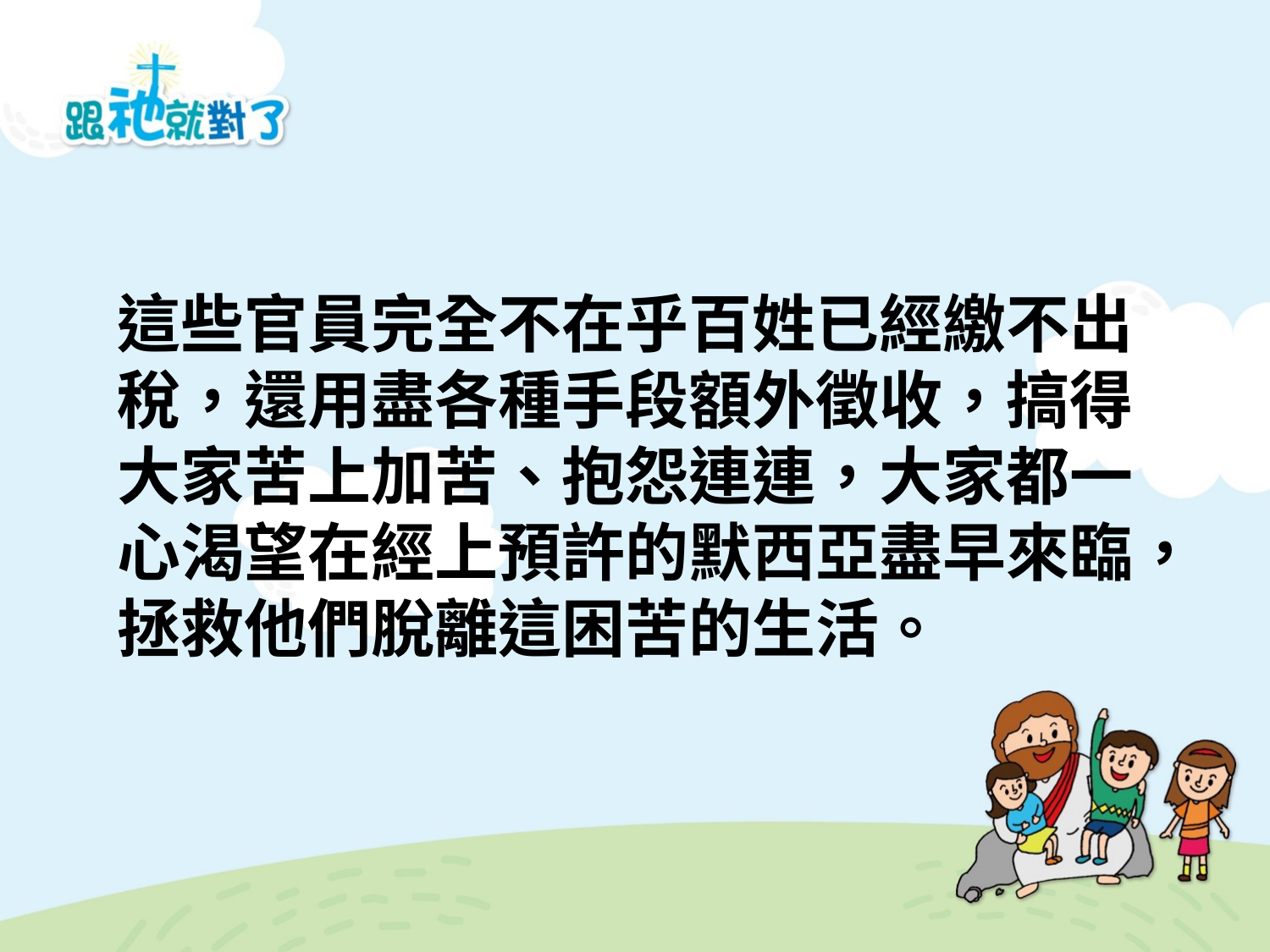

這些官員完全不在乎百姓已經繳不出稅，還用盡各種手段額外徵收，搞得大家苦上加苦、抱怨連連，大家都一心渴望在經上預許的默西亞盡早來臨，拯救他們脫離這困苦的生活。